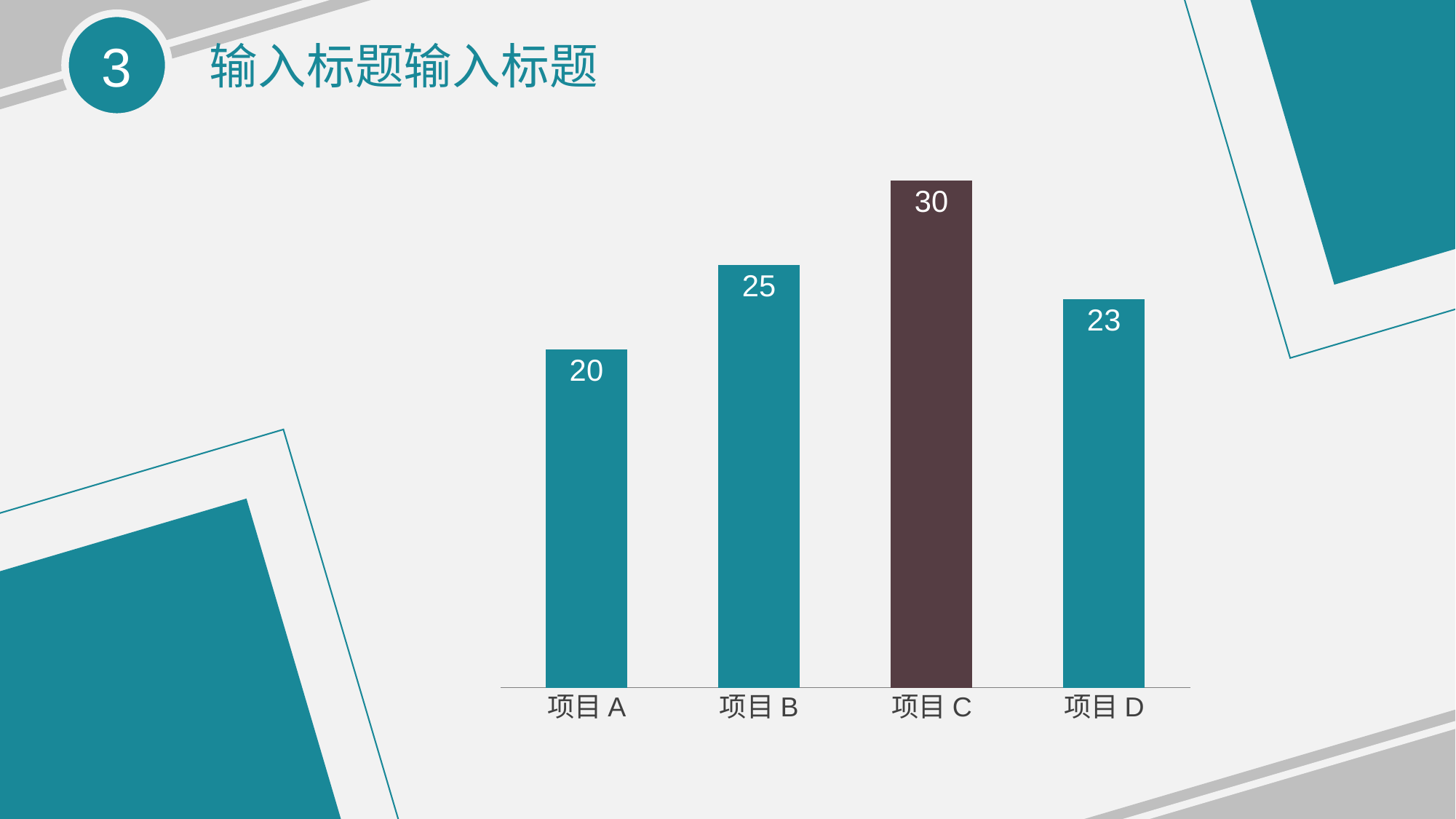

输入标题输入标题

### Chart

| Category | 系列 1 |
|---|---|
| 项目A | 20.0 |
| 项目B | 25.0 |
| 项目C | 30.0 |
| 项目D | 23.0 |